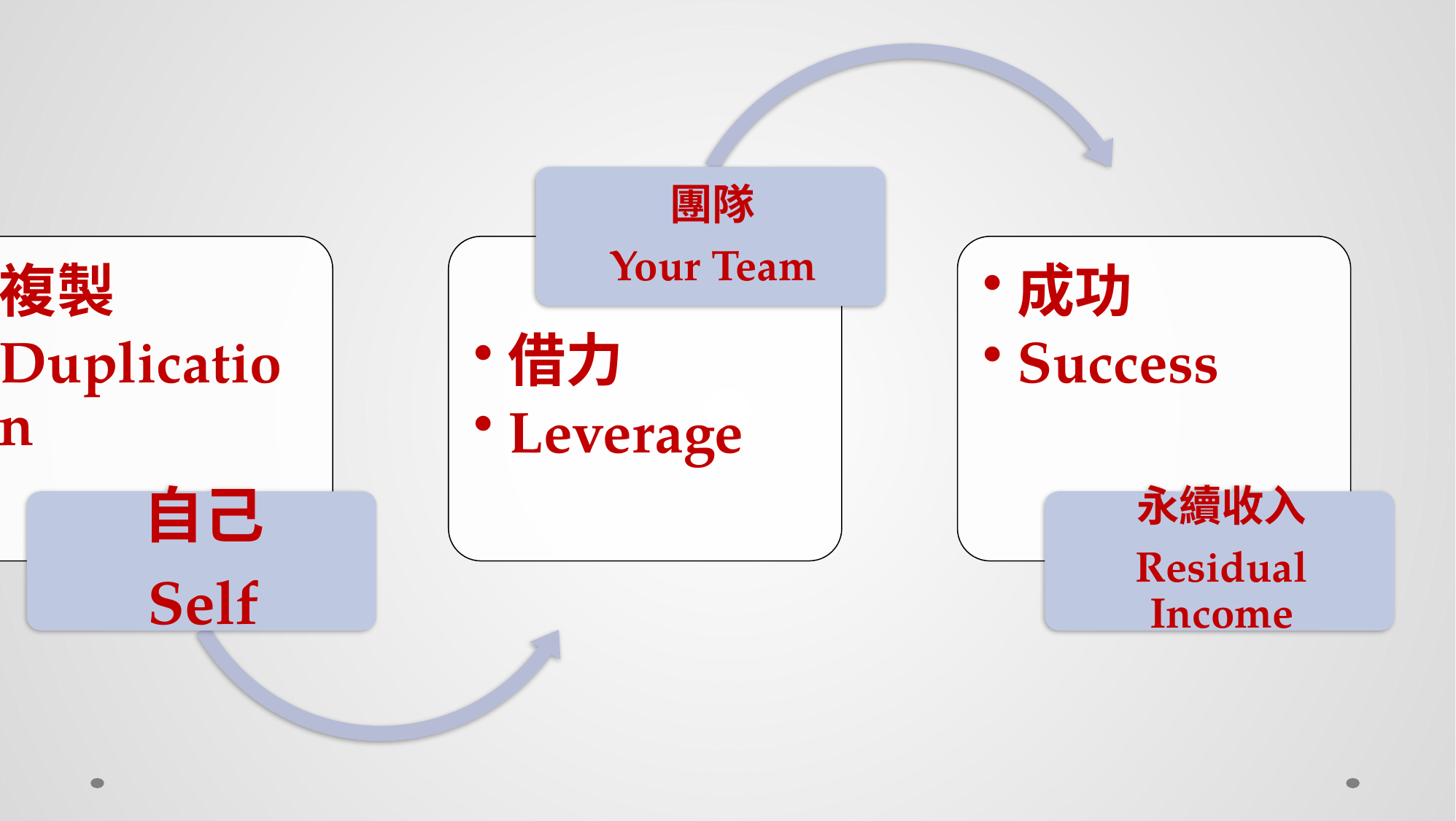

複製
Duplication
自己
Self
借力
Leverage
團隊
Your Team
成功
Success
永續收入
Residual Income